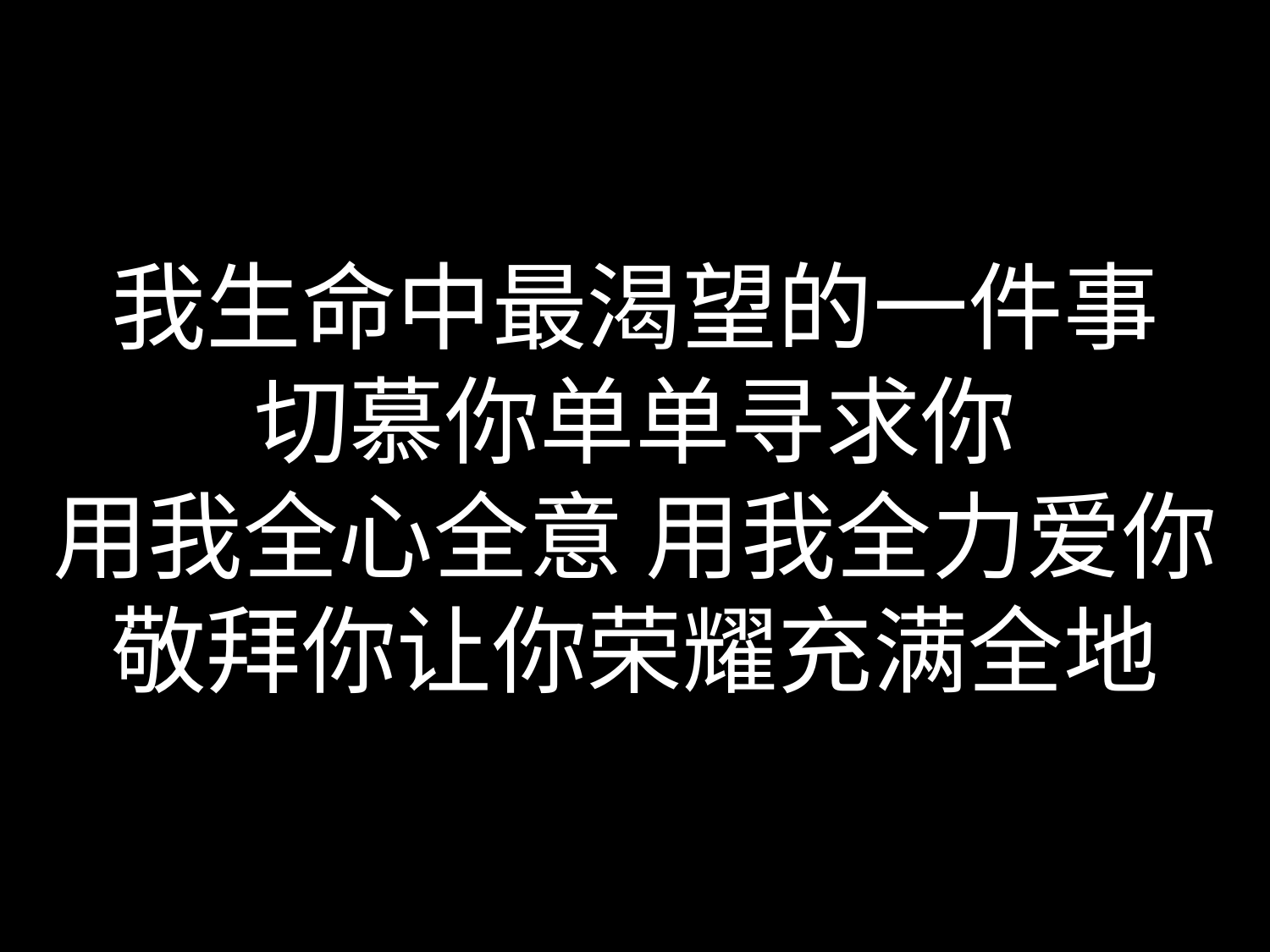

# 我生命中最渴望的一件事 切慕你单单寻求你 用我全心全意 用我全力爱你 敬拜你让你荣耀充满全地